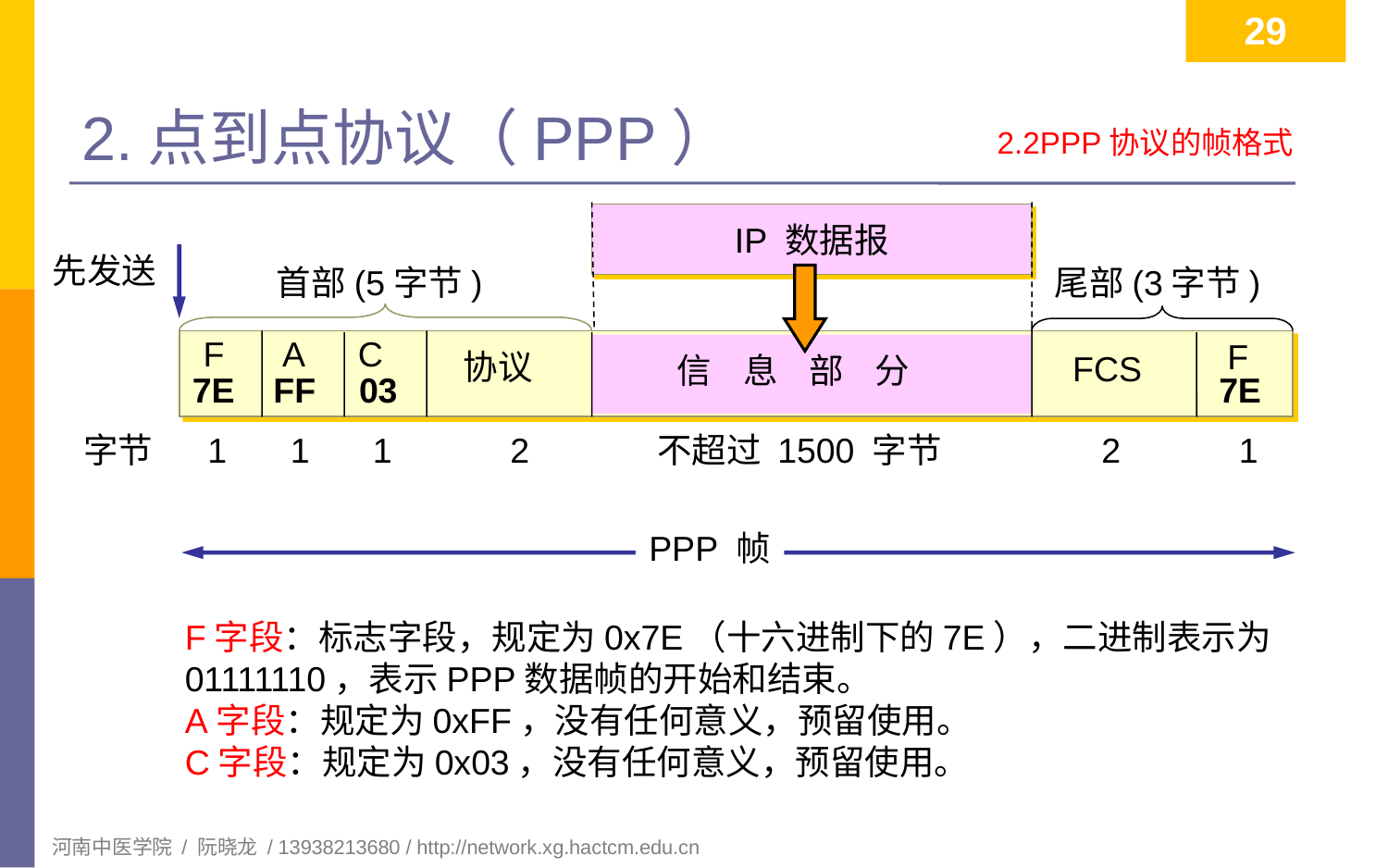

29
# 2.点到点协议（PPP）

2.2PPP协议的帧格式

IP 数据报
先发送

首部(5字节)
尾部(3字节)

A
F
C

F

协议
FCS
信    息    部    分
7E
FF
03
7E
字节
1
1
1
2
不超过 1500 字节
2
1
PPP 帧

F字段：标志字段，规定为0x7E（十六进制下的7E），二进制表示为01111110，表示PPP数据帧的开始和结束。
A字段：规定为0xFF，没有任何意义，预留使用。
C字段：规定为0x03，没有任何意义，预留使用。